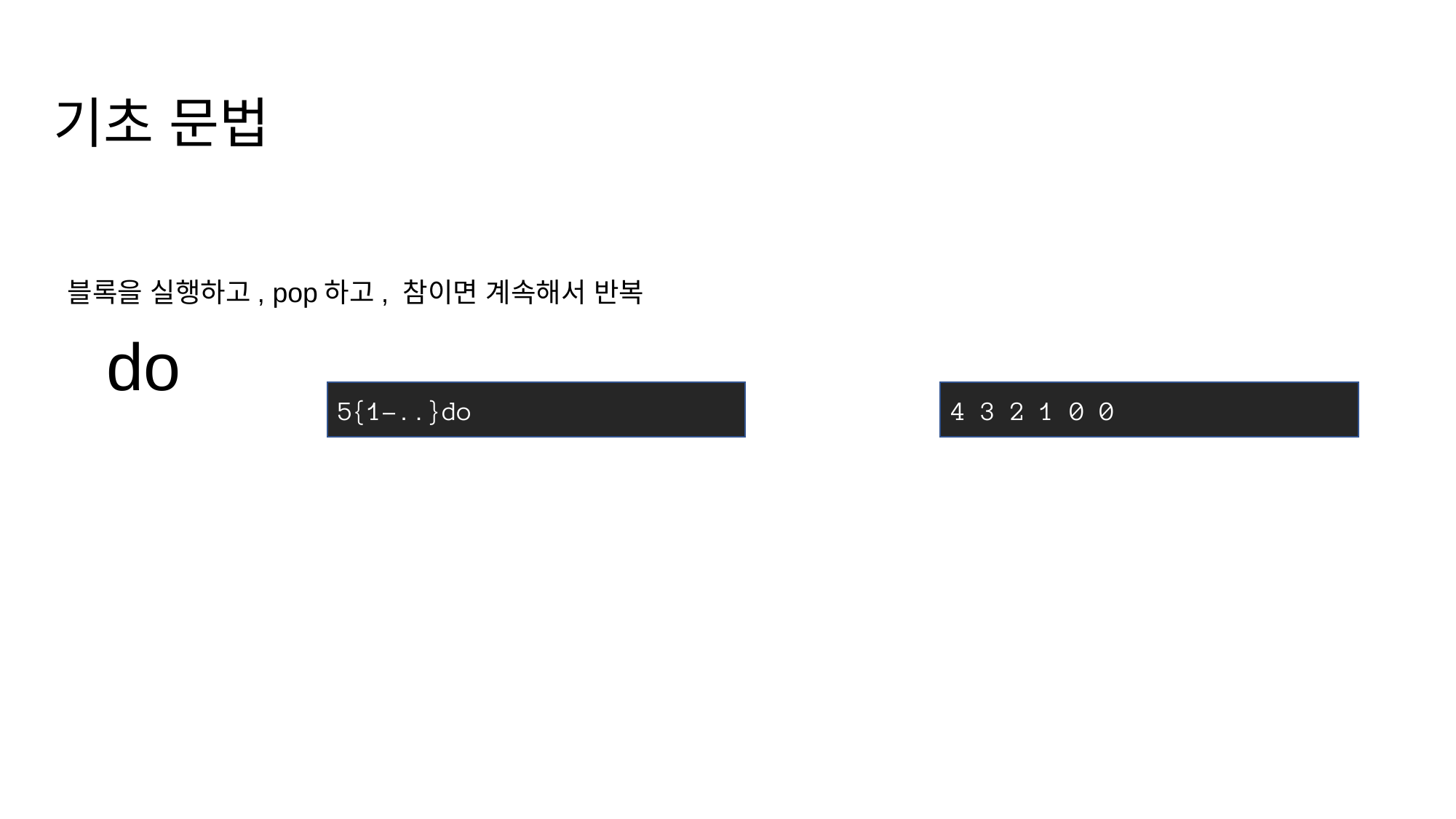

기초 문법

do
블록을 실행하고, pop하고, 참이면 계속해서 반복
5{1-..}do
4 3 2 1 0 0